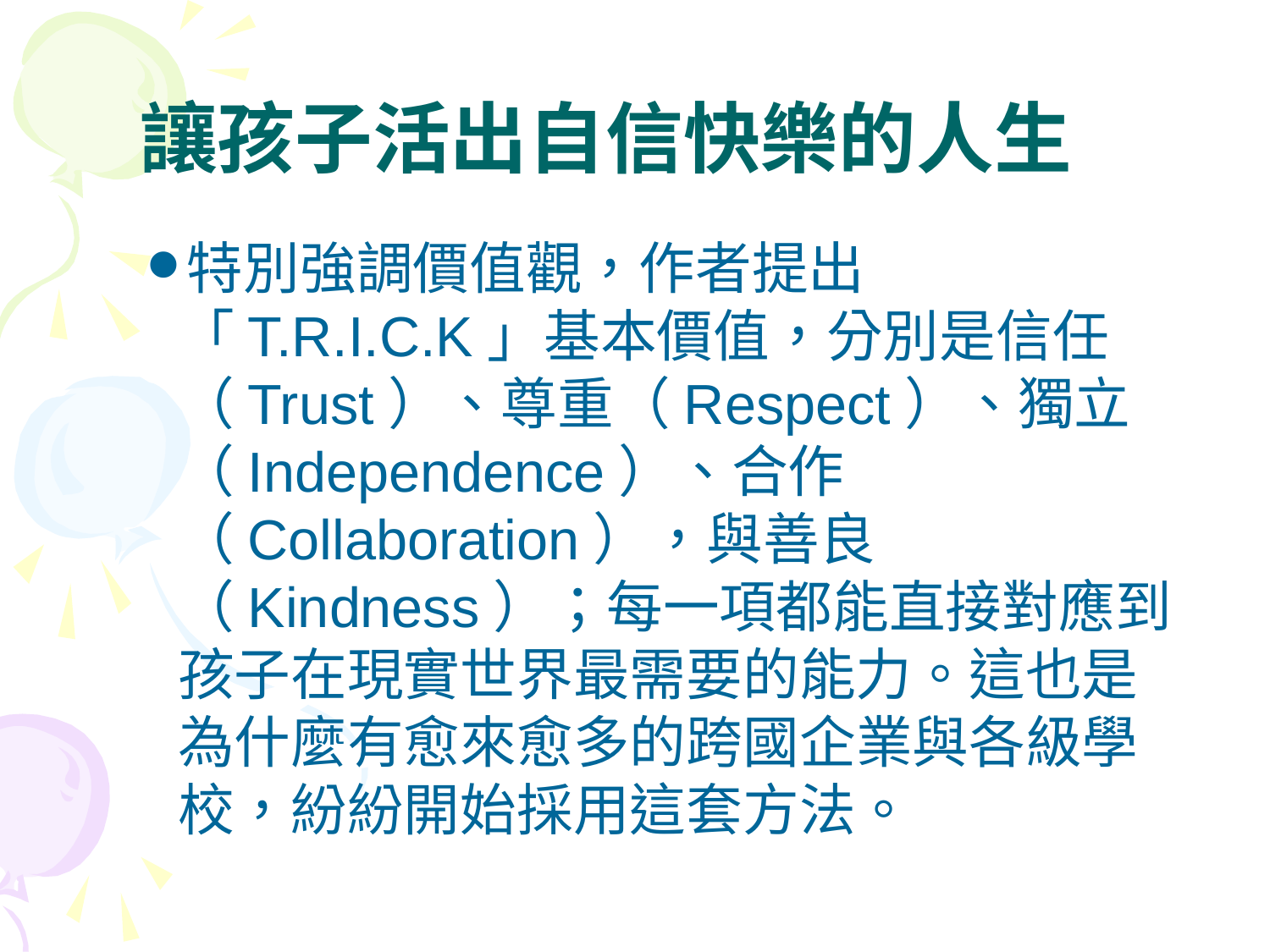

# 讓孩子活出自信快樂的人生
特別強調價值觀，作者提出「T.R.I.C.K」基本價值，分別是信任（Trust）、尊重（Respect）、獨立（Independence）、合作（Collaboration），與善良（Kindness）；每一項都能直接對應到孩子在現實世界最需要的能力。這也是為什麼有愈來愈多的跨國企業與各級學校，紛紛開始採用這套方法。